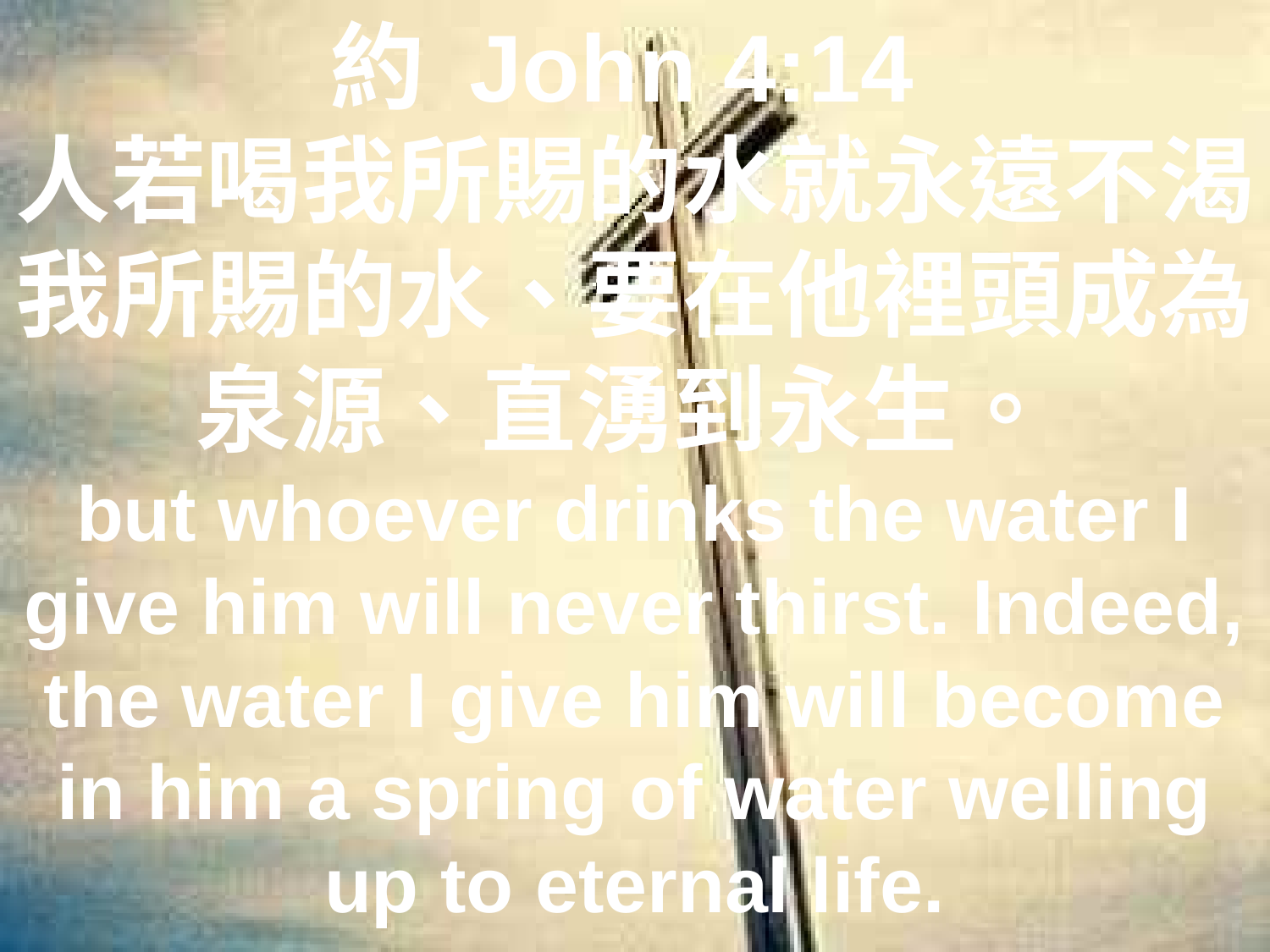

約 John 4:14
人若喝我所賜的水就永遠不渴．我所賜的水、要在他裡頭成為泉源、直湧到永生。
but whoever drinks the water I give him will never thirst. Indeed, the water I give him will become in him a spring of water welling up to eternal life.